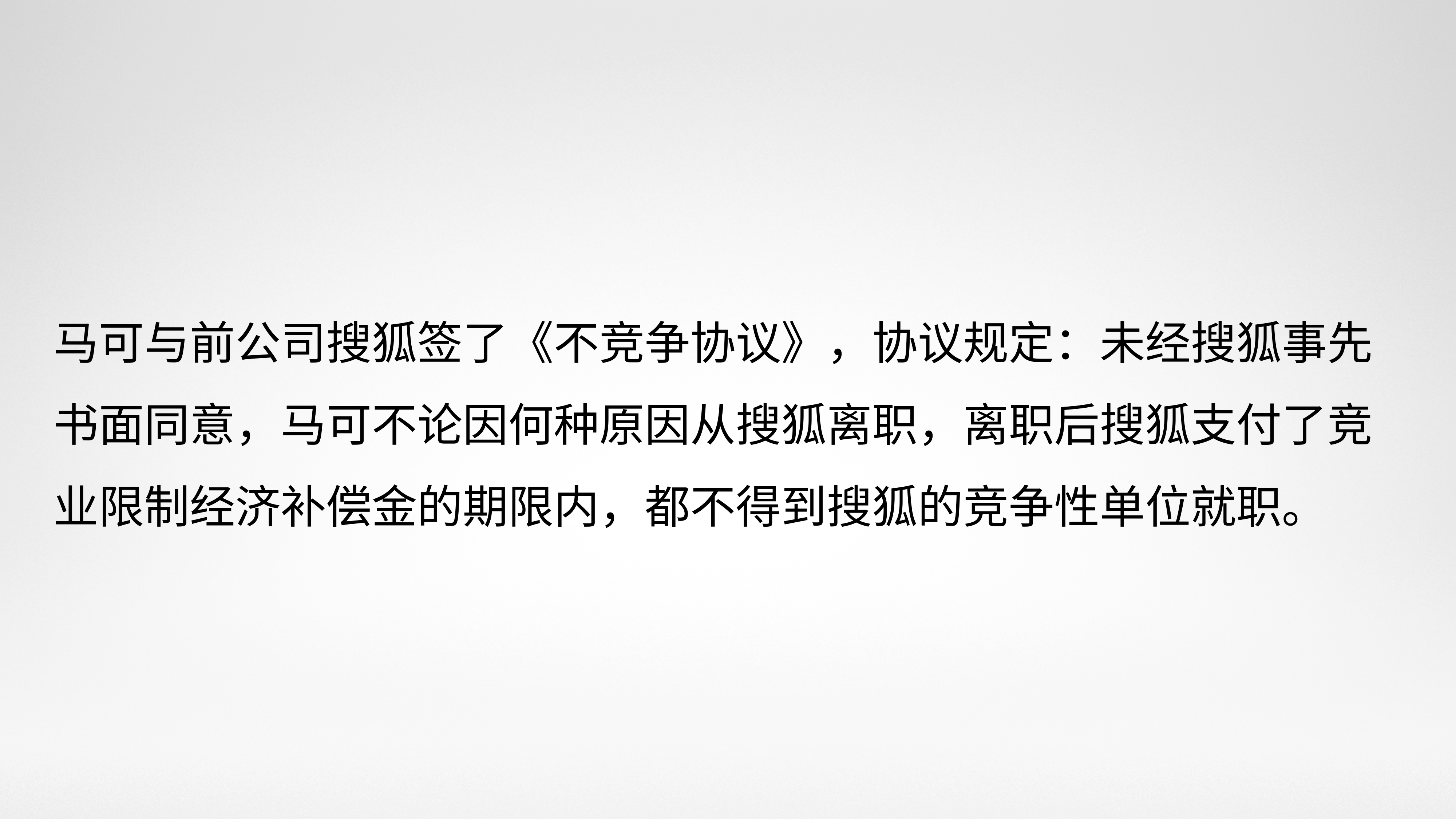

马可与前公司搜狐签了《不竞争协议》，协议规定：未经搜狐事先书面同意，马可不论因何种原因从搜狐离职，离职后搜狐支付了竞业限制经济补偿金的期限内，都不得到搜狐的竞争性单位就职。